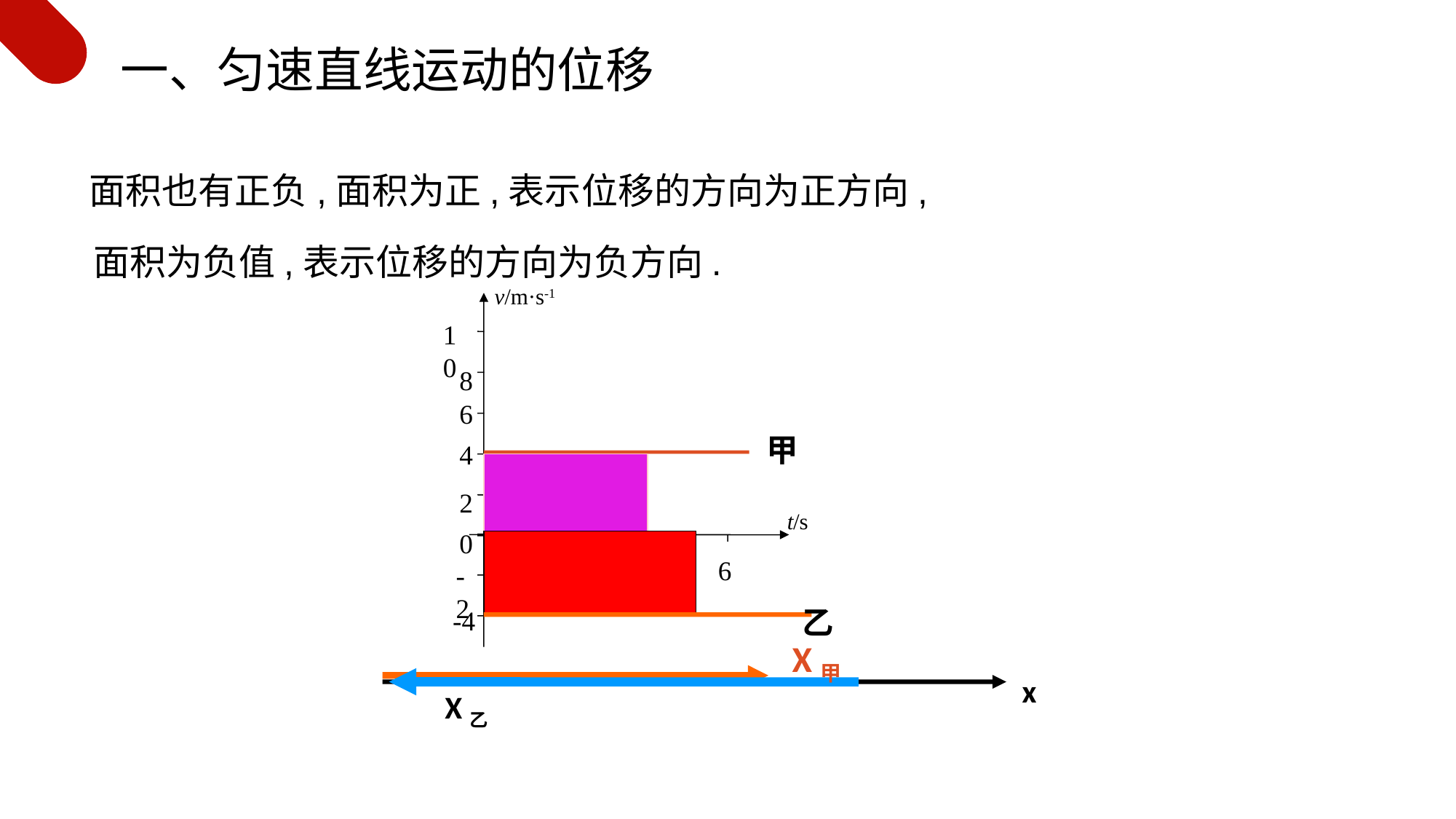

一、匀速直线运动的位移
面积也有正负,面积为正,表示位移的方向为正方向,
面积为负值,表示位移的方向为负方向.
v/m·s-1

10

8
6
甲

4

2
t/s
0

1
2
3
4
5
6
-2

乙
-4

X甲
x

X乙